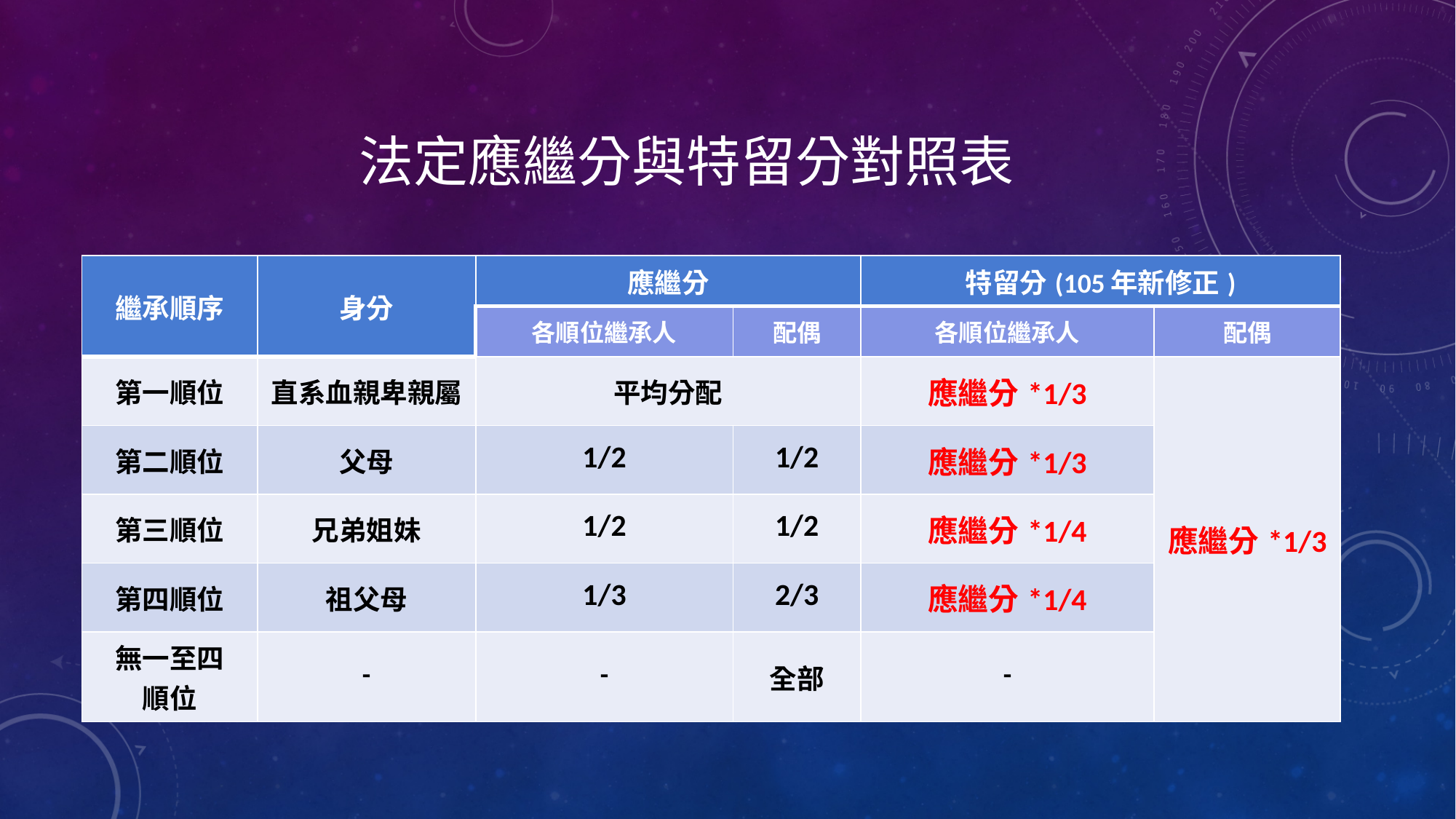

法定應繼分與特留分對照表
| 繼承順序 | 身分 | 應繼分 |  | 特留分(105年新修正) |  |
| --- | --- | --- | --- | --- | --- |
|  |  | 各順位繼承人 | 配偶 | 各順位繼承人 | 配偶 |
| 第一順位 | 直系血親卑親屬 | 平均分配 |  | 應繼分\*1/3 | 應繼分\*1/3 |
| 第二順位 | 父母 | 1/2 | 1/2 | 應繼分\*1/3 |  |
| 第三順位 | 兄弟姐妹 | 1/2 | 1/2 | 應繼分\*1/4 |  |
| 第四順位 | 祖父母 | 1/3 | 2/3 | 應繼分\*1/4 |  |
| 無一至四 順位 | - | - | 全部 | - |  |